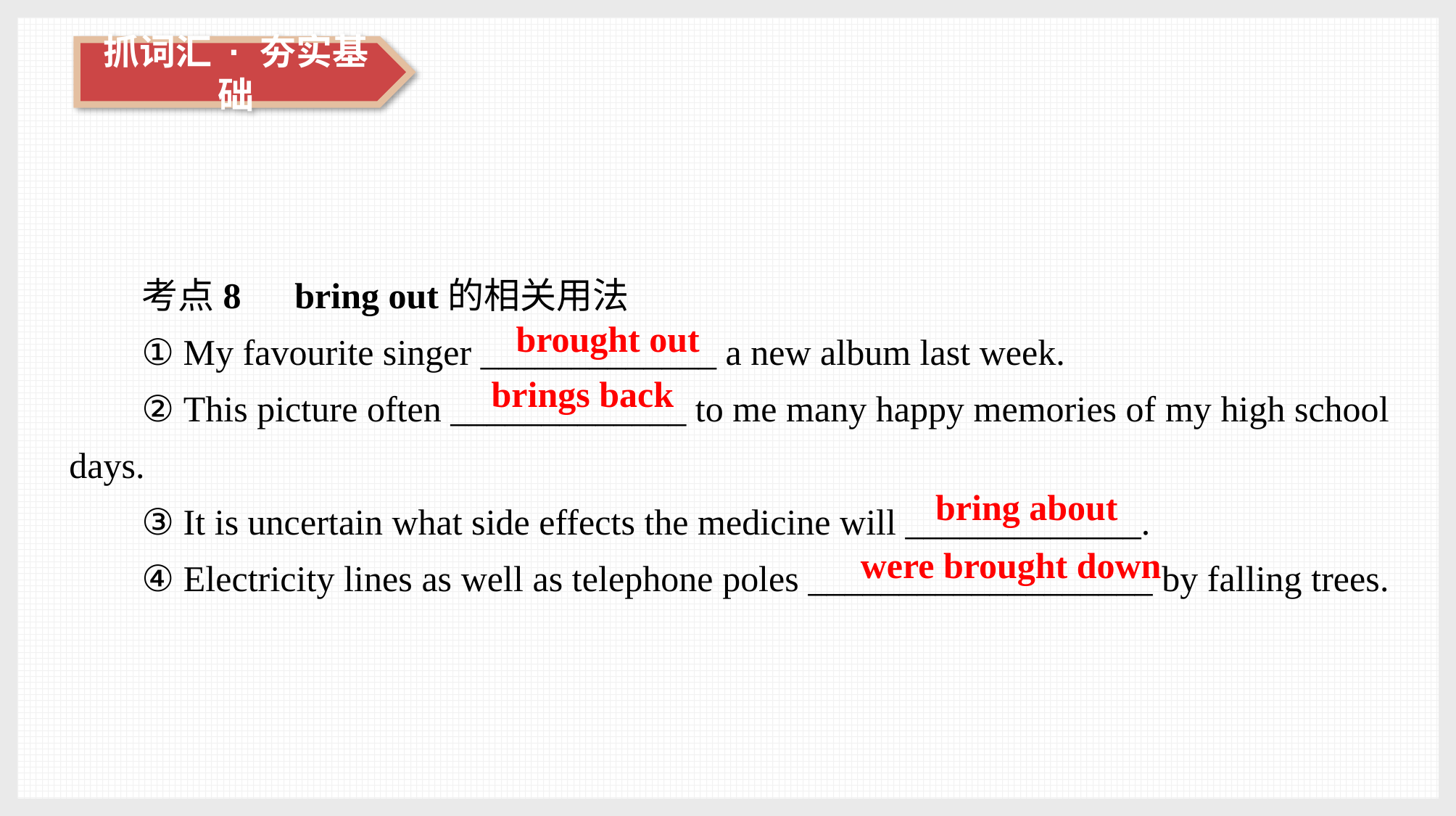

考点8　bring out的相关用法
① My favourite singer _____________ a new album last week.
② This picture often _____________ to me many happy memories of my high school days.
③ It is uncertain what side effects the medicine will _____________.
④ Electricity lines as well as telephone poles ___________________ by falling trees.
brought out
brings back
bring about
were brought down